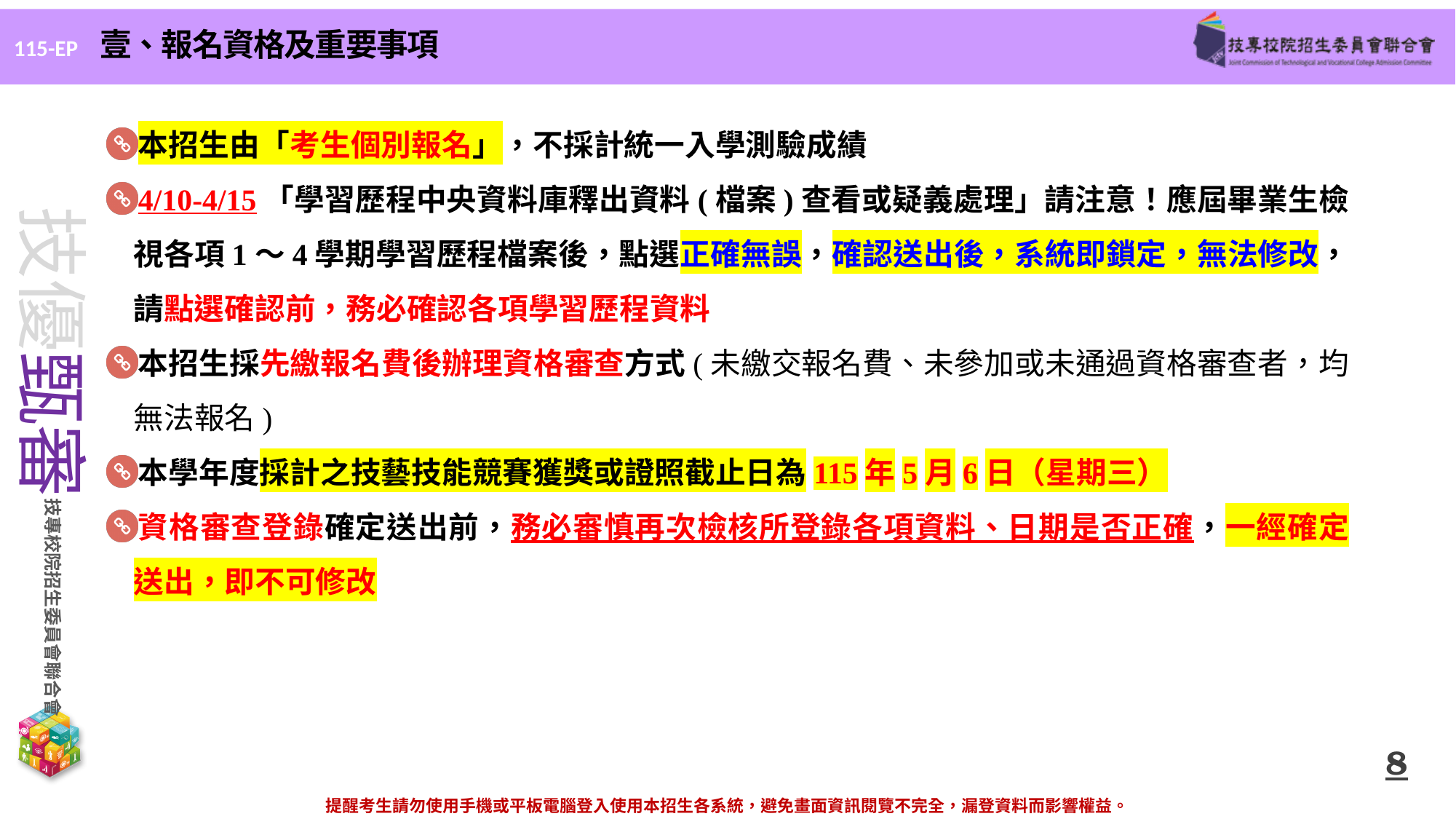

壹、報名資格及重要事項
本招生由「考生個別報名」，不採計統一入學測驗成績
4/10-4/15「學習歷程中央資料庫釋出資料(檔案)查看或疑義處理」請注意！應屆畢業生檢視各項1～4學期學習歷程檔案後，點選正確無誤，確認送出後，系統即鎖定，無法修改，請點選確認前，務必確認各項學習歷程資料
本招生採先繳報名費後辦理資格審查方式(未繳交報名費、未參加或未通過資格審查者，均無法報名)
本學年度採計之技藝技能競賽獲獎或證照截止日為115年5月6日（星期三）
資格審查登錄確定送出前，務必審慎再次檢核所登錄各項資料、日期是否正確，一經確定送出，即不可修改